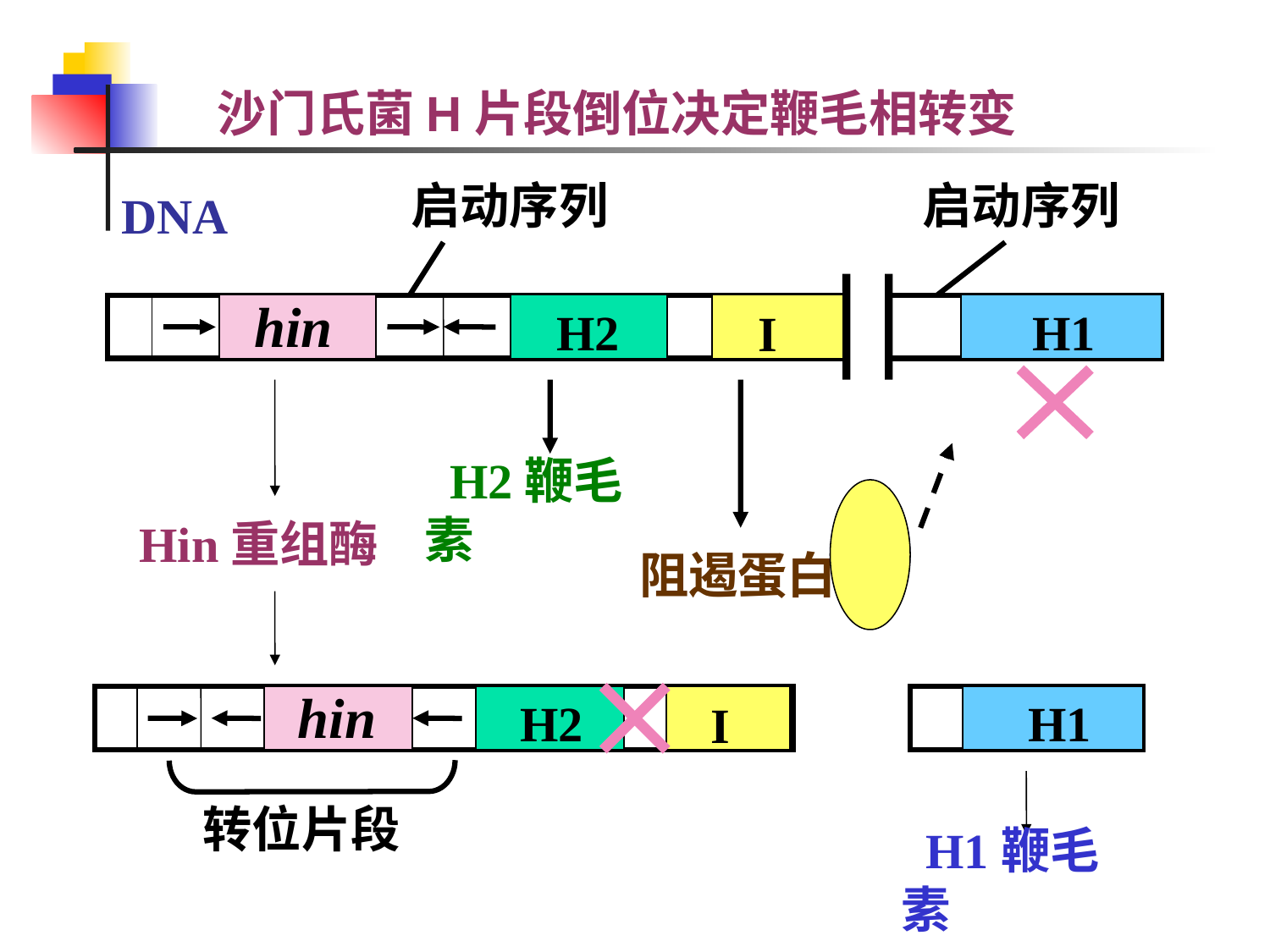

沙门氏菌H片段倒位决定鞭毛相转变
启动序列
DNA

hin
I

H2

启动序列

H1

Hin重组酶

  H2鞭毛素

  阻遏蛋白

hin
I

H2

H1

转位片段

  H1鞭毛素